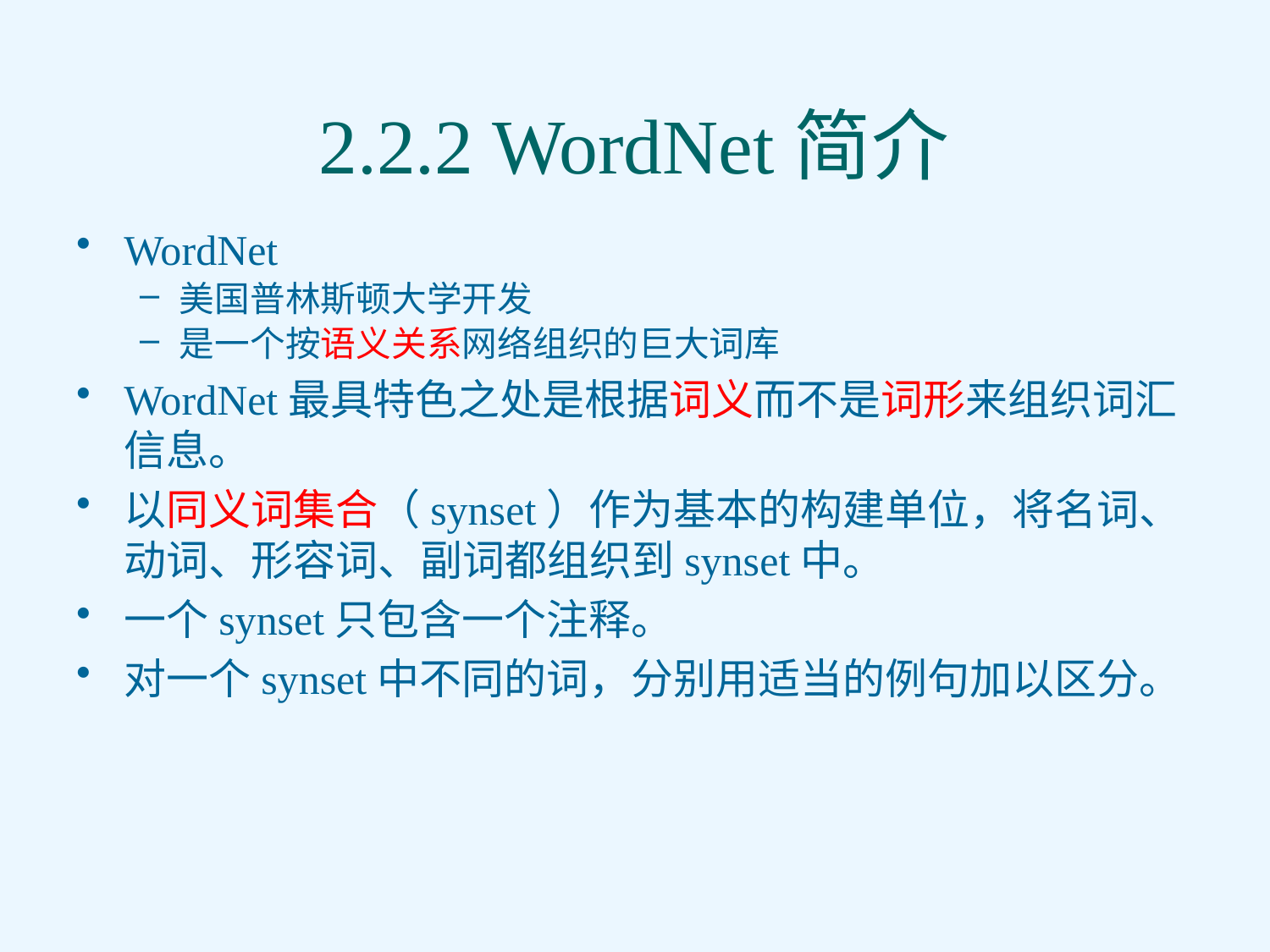

2.2.2 WordNet简介
WordNet
美国普林斯顿大学开发
是一个按语义关系网络组织的巨大词库
WordNet最具特色之处是根据词义而不是词形来组织词汇信息。
以同义词集合（synset）作为基本的构建单位，将名词、动词、形容词、副词都组织到synset中。
一个synset只包含一个注释。
对一个synset中不同的词，分别用适当的例句加以区分。